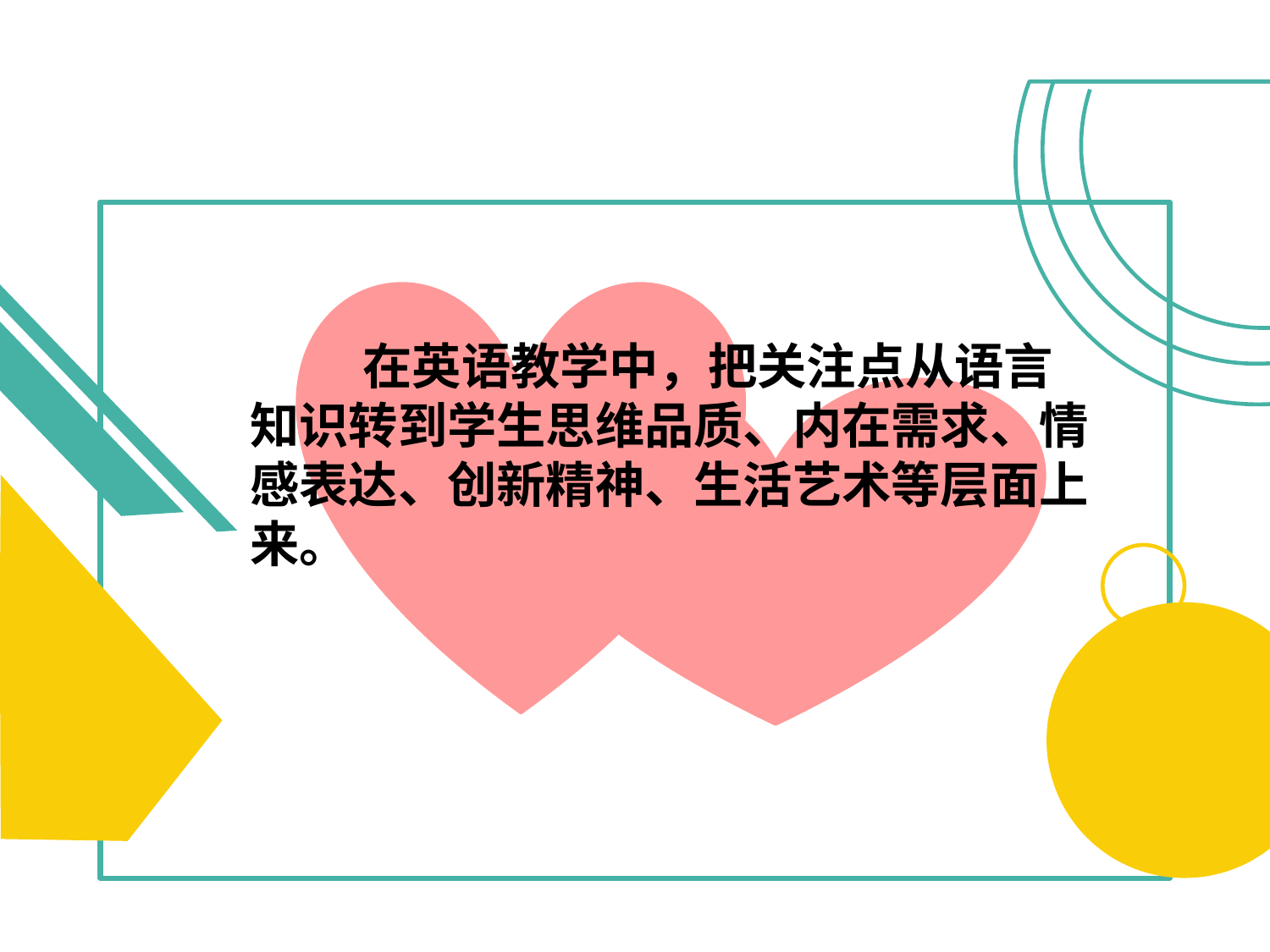

在英语教学中，把关注点从语言知识转到学生思维品质、内在需求、情感表达、创新精神、生活艺术等层面上来。